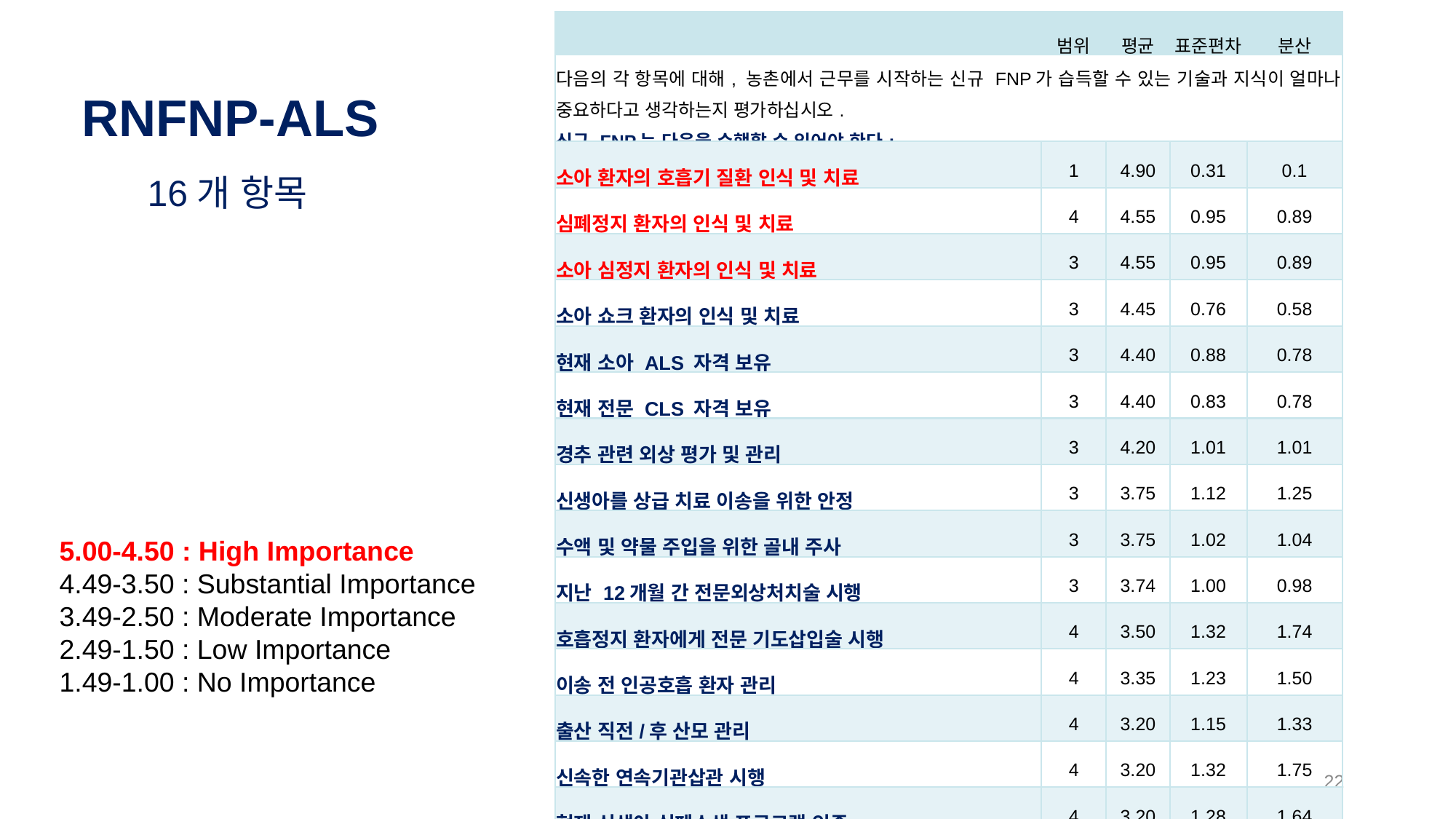

|  | 범위 | 평균 | 표준편차 | 분산 |
| --- | --- | --- | --- | --- |
| 다음의 각 항목에 대해, 농촌에서 근무를 시작하는 신규 FNP가 습득할 수 있는 기술과 지식이 얼마나 중요하다고 생각하는지 평가하십시오. 신규 FNP는 다음을 수행할 수 있어야 한다: |  |  |  |  |
| 소아 환자의 호흡기 질환 인식 및 치료 | 1 | 4.90 | 0.31 | 0.1 |
| 심폐정지 환자의 인식 및 치료 | 4 | 4.55 | 0.95 | 0.89 |
| 소아 심정지 환자의 인식 및 치료 | 3 | 4.55 | 0.95 | 0.89 |
| 소아 쇼크 환자의 인식 및 치료 | 3 | 4.45 | 0.76 | 0.58 |
| 현재 소아 ALS 자격 보유 | 3 | 4.40 | 0.88 | 0.78 |
| 현재 전문 CLS 자격 보유 | 3 | 4.40 | 0.83 | 0.78 |
| 경추 관련 외상 평가 및 관리 | 3 | 4.20 | 1.01 | 1.01 |
| 신생아를 상급 치료 이송을 위한 안정 | 3 | 3.75 | 1.12 | 1.25 |
| 수액 및 약물 주입을 위한 골내 주사 | 3 | 3.75 | 1.02 | 1.04 |
| 지난 12개월 간 전문외상처치술 시행 | 3 | 3.74 | 1.00 | 0.98 |
| 호흡정지 환자에게 전문 기도삽입술 시행 | 4 | 3.50 | 1.32 | 1.74 |
| 이송 전 인공호흡 환자 관리 | 4 | 3.35 | 1.23 | 1.50 |
| 출산 직전/후 산모 관리 | 4 | 3.20 | 1.15 | 1.33 |
| 신속한 연속기관삽관 시행 | 4 | 3.20 | 1.32 | 1.75 |
| 현재 신생아 심폐소생 프로그램 인증 | 4 | 3.20 | 1.28 | 1.64 |
| 현재 뇌졸중 치료자 인증 | 4 | 3.15 | 0.58 | 0.88 |
RNFNP-ALS
16개 항목
5.00-4.50 : High Importance
4.49-3.50 : Substantial Importance
3.49-2.50 : Moderate Importance
2.49-1.50 : Low Importance
1.49-1.00 : No Importance
22